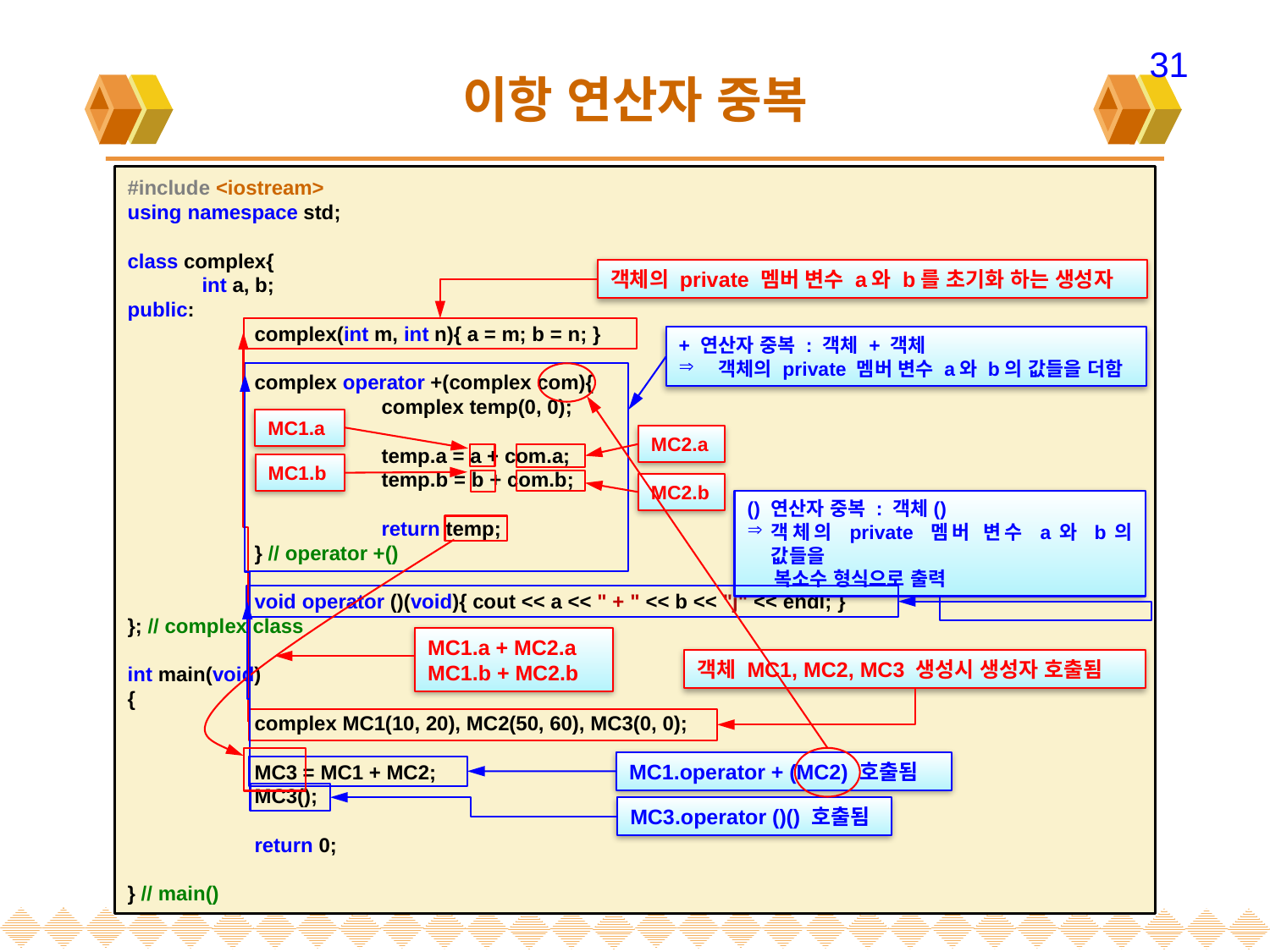

31
# 이항 연산자 중복
#include <iostream>
using namespace std;

class complex{
             int a, b;
public:
	complex(int m, int n){ a = m; b = n; }

	complex operator +(complex com){
		complex temp(0, 0);

		temp.a = a + com.a;
		temp.b = b + com.b;

		return temp;
	} // operator +()

	void operator ()(void){ cout << a << " + " << b << "j" << endl; }
}; // complex class

int main(void)
{
	complex MC1(10, 20), MC2(50, 60), MC3(0, 0);

	MC3 = MC1 + MC2;
	MC3();

	return 0;

} // main()
객체의 private 멤버 변수 a와 b를 초기화 하는 생성자

+ 연산자 중복 : 객체 + 객체
객체의 private 멤버 변수 a와 b의 값들을 더함

MC1.a
MC2.a

MC1.b

MC2.b
() 연산자 중복 : 객체()
객체의 private 멤버 변수 a와 b의 값들을
    복소수 형식으로 출력

MC1.a + MC2.a
MC1.b + MC2.b
객체 MC1, MC2, MC3 생성시 생성자 호출됨

MC1.operator + (MC2) 호출됨

MC3.operator ()() 호출됨